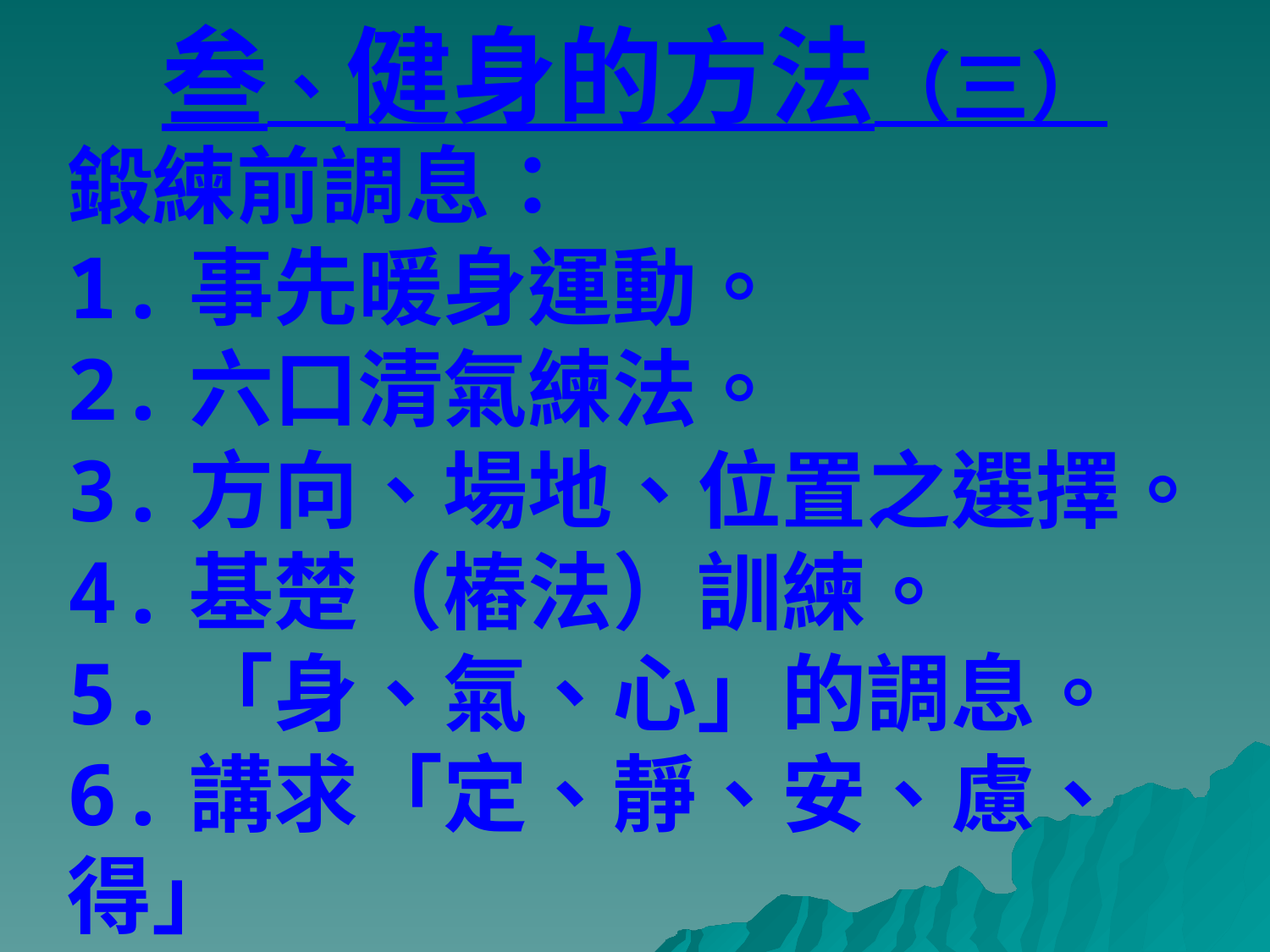

# 叁、健身的方法（三）
鍛練前調息：
1.事先暖身運動。
2.六口清氣練法。
3.方向、場地、位置之選擇。
4.基楚（樁法）訓練。
5.「身、氣、心」的調息。
6.講求「定、靜、安、慮、得」